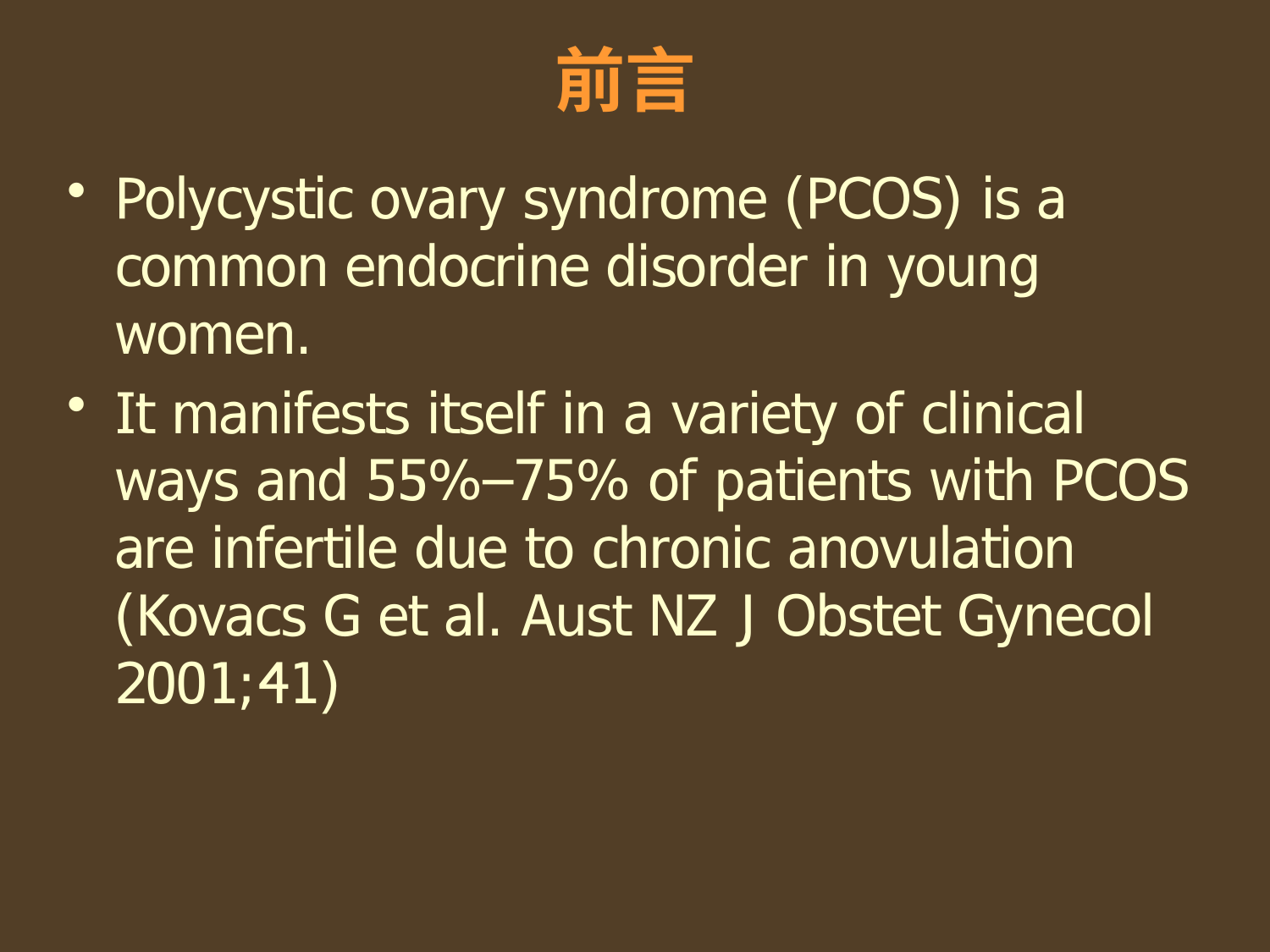

# 前言
Polycystic ovary syndrome (PCOS) is a common endocrine disorder in young women.
It manifests itself in a variety of clinical ways and 55%–75% of patients with PCOS are infertile due to chronic anovulation (Kovacs G et al. Aust NZ J Obstet Gynecol 2001;41)